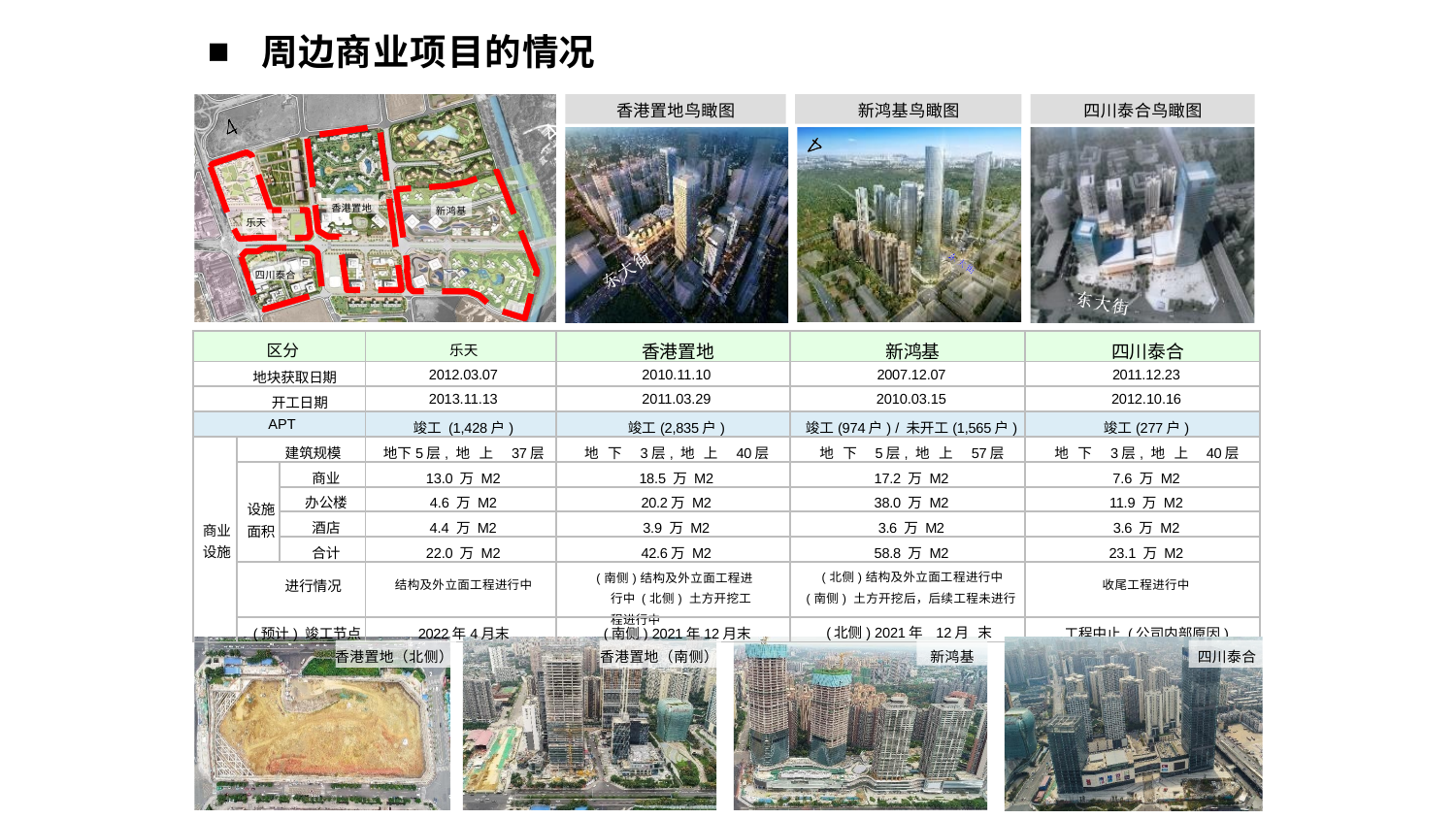

周边商业项目的情况

香港置地鸟瞰图
新鸿基鸟瞰图
四川泰合鸟瞰图

香港置地
新鸿基

乐天

四川泰合

| 区分 |  |  | 乐天 | 香港置地 | 新鸿基 | 四川泰合 |
| --- | --- | --- | --- | --- | --- | --- |
| 地块获取日期 |  |  | 2012.03.07 | 2010.11.10 | 2007.12.07 | 2011.12.23 |
| 开工日期 |  |  | 2013.11.13 | 2011.03.29 | 2010.03.15 | 2012.10.16 |
| APT |  |  | 竣工 (1,428户) | 竣工(2,835户) | 竣工(974户) / 未开工(1,565户) | 竣工(277户) |
| 商业 设施 | 建筑规模 |  | 地下5层, 地上 37层 | 地下 3层, 地上 40层 | 地下 5层, 地上 57层 | 地下 3层, 地上 40层 |
|  | 设施 面积 | 商业 | 13.0 万 M2 | 18.5 万 M2 | 17.2 万 M2 | 7.6 万 M2 |
|  |  | 办公楼 | 4.6 万 M2 | 20.2万 M2 | 38.0 万 M2 | 11.9 万 M2 |
|  |  | 酒店 | 4.4 万 M2 | 3.9 万 M2 | 3.6 万 M2 | 3.6 万 M2 |
|  |  | 合计 | 22.0 万 M2 | 42.6万 M2 | 58.8 万 M2 | 23.1 万 M2 |
|  | 进行情况 |  | 结构及外立面工程进行中 | (南侧)结构及外立面工程进行中 (北侧) 土方开挖工程进行中 | (北侧)结构及外立面工程进行中 (南侧) 土方开挖后，后续工程未进行 | 收尾工程进行中 |
|  | (预计) 竣工节点 |  | 2022年4月末 | (南侧) 2021年12月末 | (北侧) 2021年12月末 | 工程中止 (公司内部原因) |

新鸿基
香港置地（北侧）
香港置地（南侧）
四川泰合